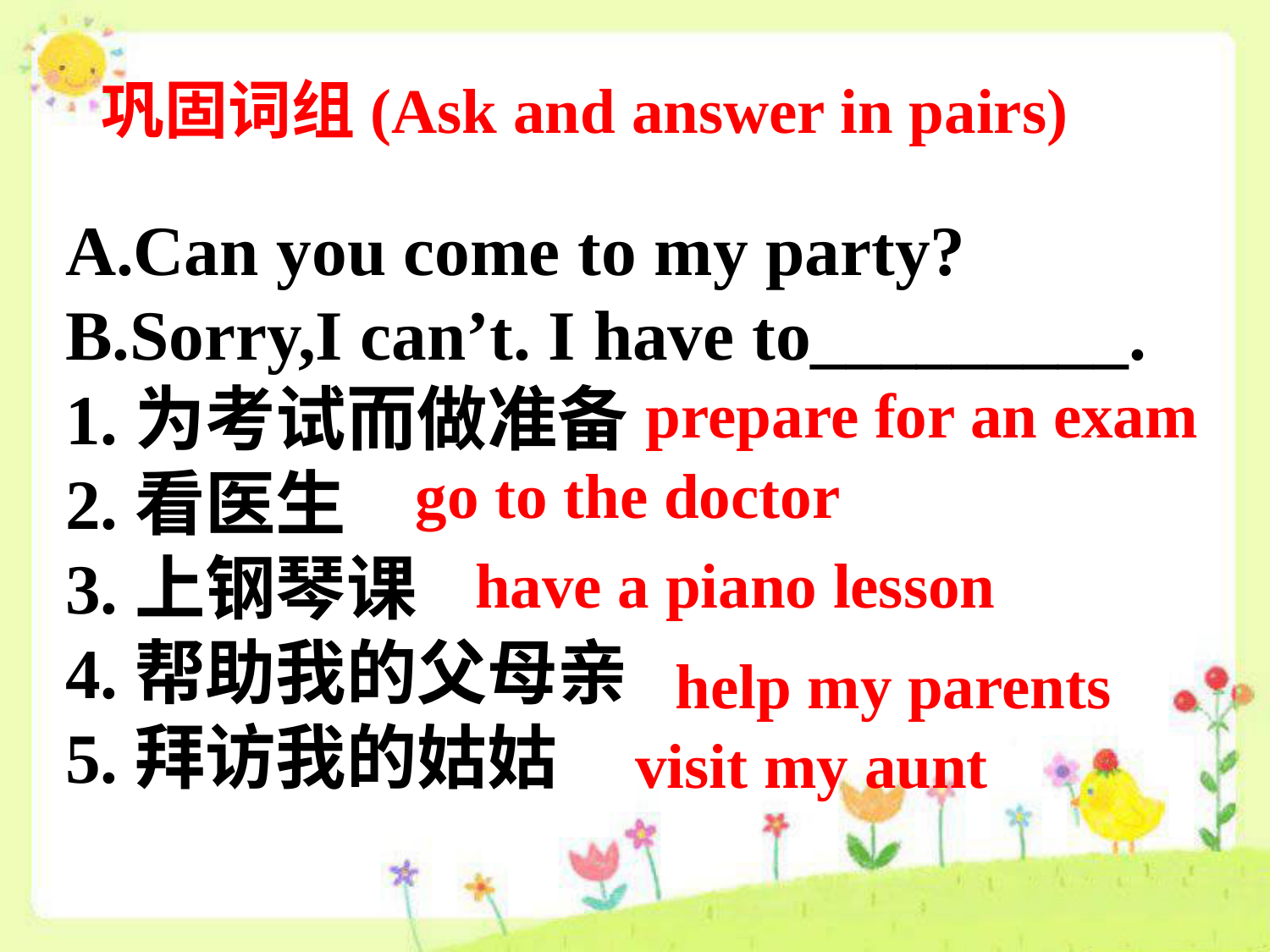

巩固词组(Ask and answer in pairs)
Can you come to my party?
Sorry,I can’t. I have to_________.
1.为考试而做准备
2.看医生
3.上钢琴课
4.帮助我的父母亲
5.拜访我的姑姑
prepare for an exam
go to the doctor
have a piano lesson
help my parents
visit my aunt